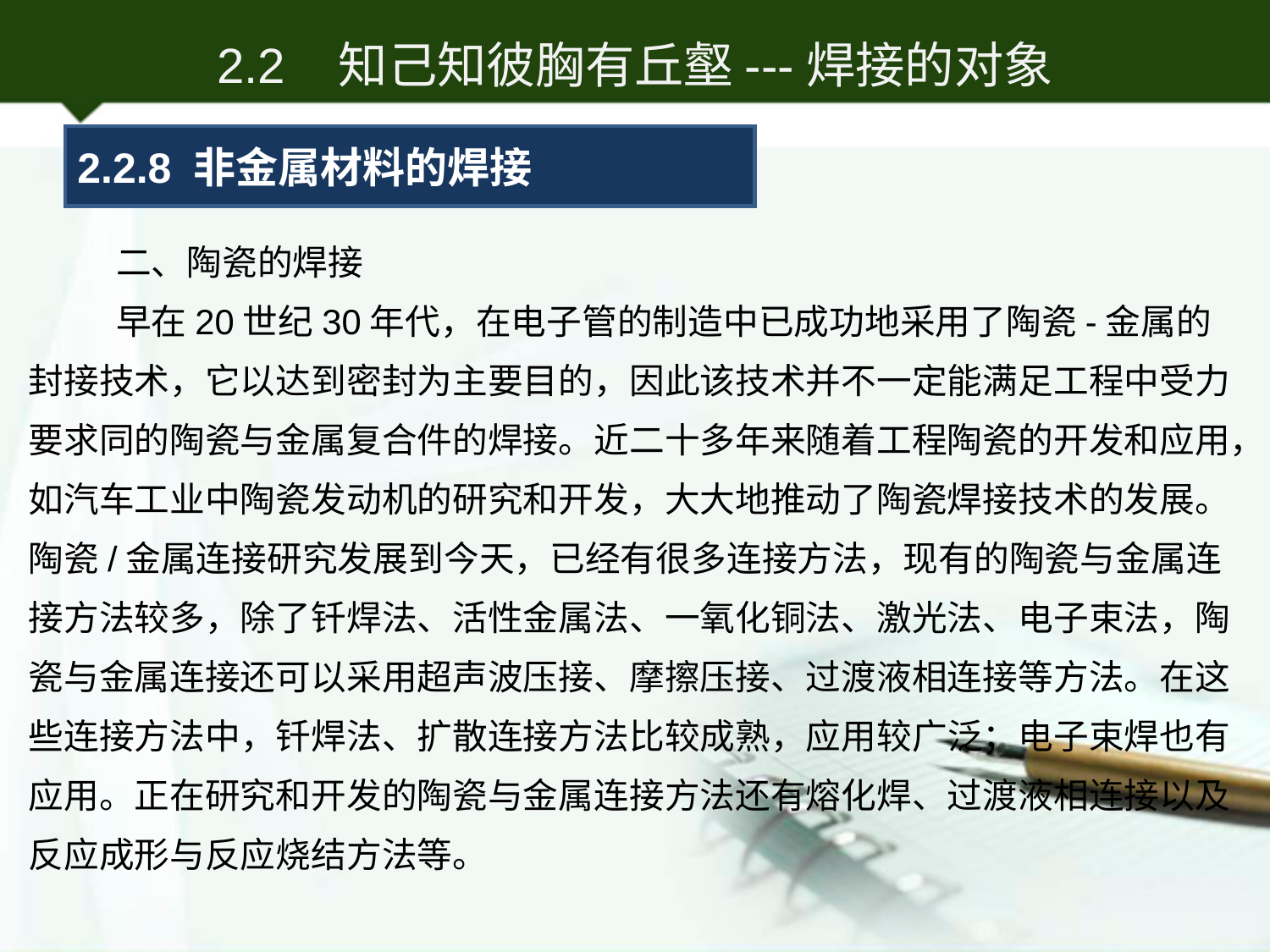

2.2   知己知彼胸有丘壑---焊接的对象
2.2.8 非金属材料的焊接
二、陶瓷的焊接
早在20世纪30年代，在电子管的制造中已成功地采用了陶瓷-金属的封接技术，它以达到密封为主要目的，因此该技术并不一定能满足工程中受力要求同的陶瓷与金属复合件的焊接。近二十多年来随着工程陶瓷的开发和应用，如汽车工业中陶瓷发动机的研究和开发，大大地推动了陶瓷焊接技术的发展。陶瓷/金属连接研究发展到今天，已经有很多连接方法，现有的陶瓷与金属连接方法较多，除了钎焊法、活性金属法、一氧化铜法、激光法、电子束法，陶瓷与金属连接还可以采用超声波压接、摩擦压接、过渡液相连接等方法。在这些连接方法中，钎焊法、扩散连接方法比较成熟，应用较广泛；电子束焊也有应用。正在研究和开发的陶瓷与金属连接方法还有熔化焊、过渡液相连接以及反应成形与反应烧结方法等。